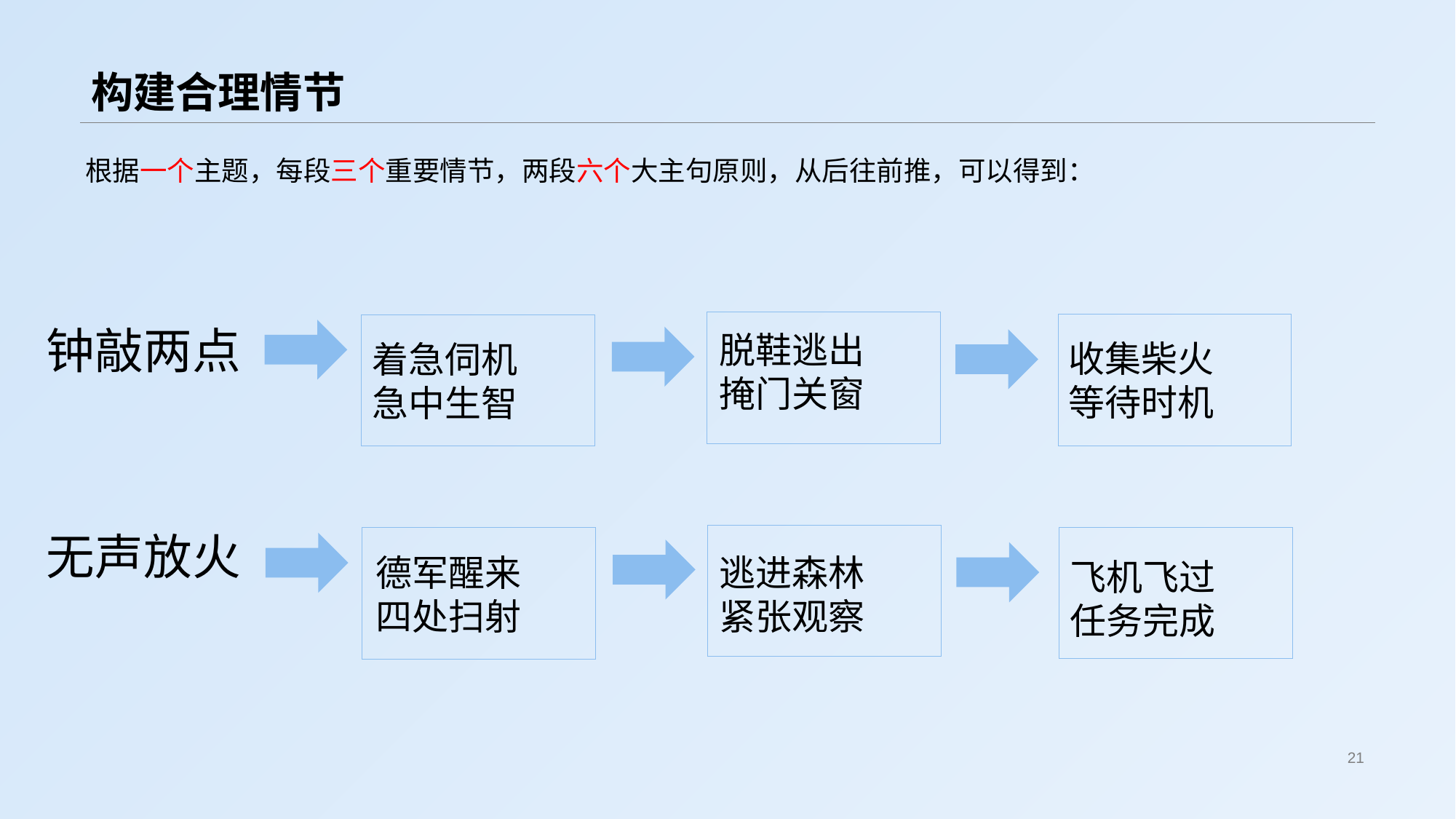

# 构建合理情节
根据一个主题，每段三个重要情节，两段六个大主句原则，从后往前推，可以得到：

钟敲两点

脱鞋逃出
掩门关窗

收集柴火
等待时机
着急伺机
急中生智

无声放火

逃进森林
紧张观察
德军醒来
四处扫射
飞机飞过
任务完成
21